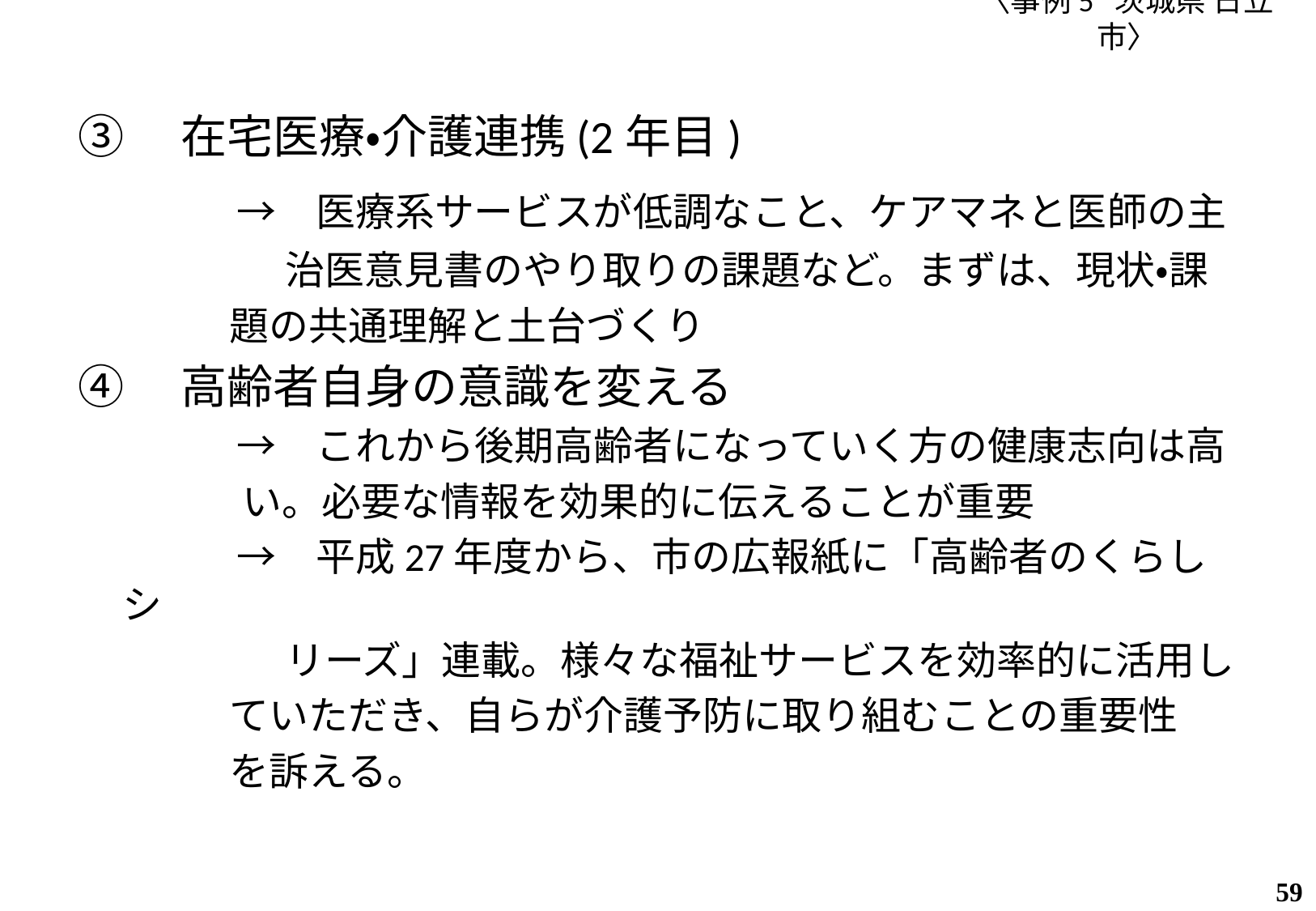

〈事例5  茨城県 日立市〉

③　在宅医療・介護連携(2年目)
　　　→　医療系サービスが低調なこと、ケアマネと医師の主
　　　　　 治医意見書のやり取りの課題など。まずは、現状・課
                題の共通理解と土台づくり
④　高齢者自身の意識を変える
　　　　→　これから後期高齢者になっていく方の健康志向は高
             　い。必要な情報を効果的に伝えることが重要
　　　　→　平成27年度から、市の広報紙に「高齢者のくらしシ
　　　　　 リーズ」連載。様々な福祉サービスを効率的に活用し
                ていただき、自らが介護予防に取り組むことの重要性
                を訴える。
59